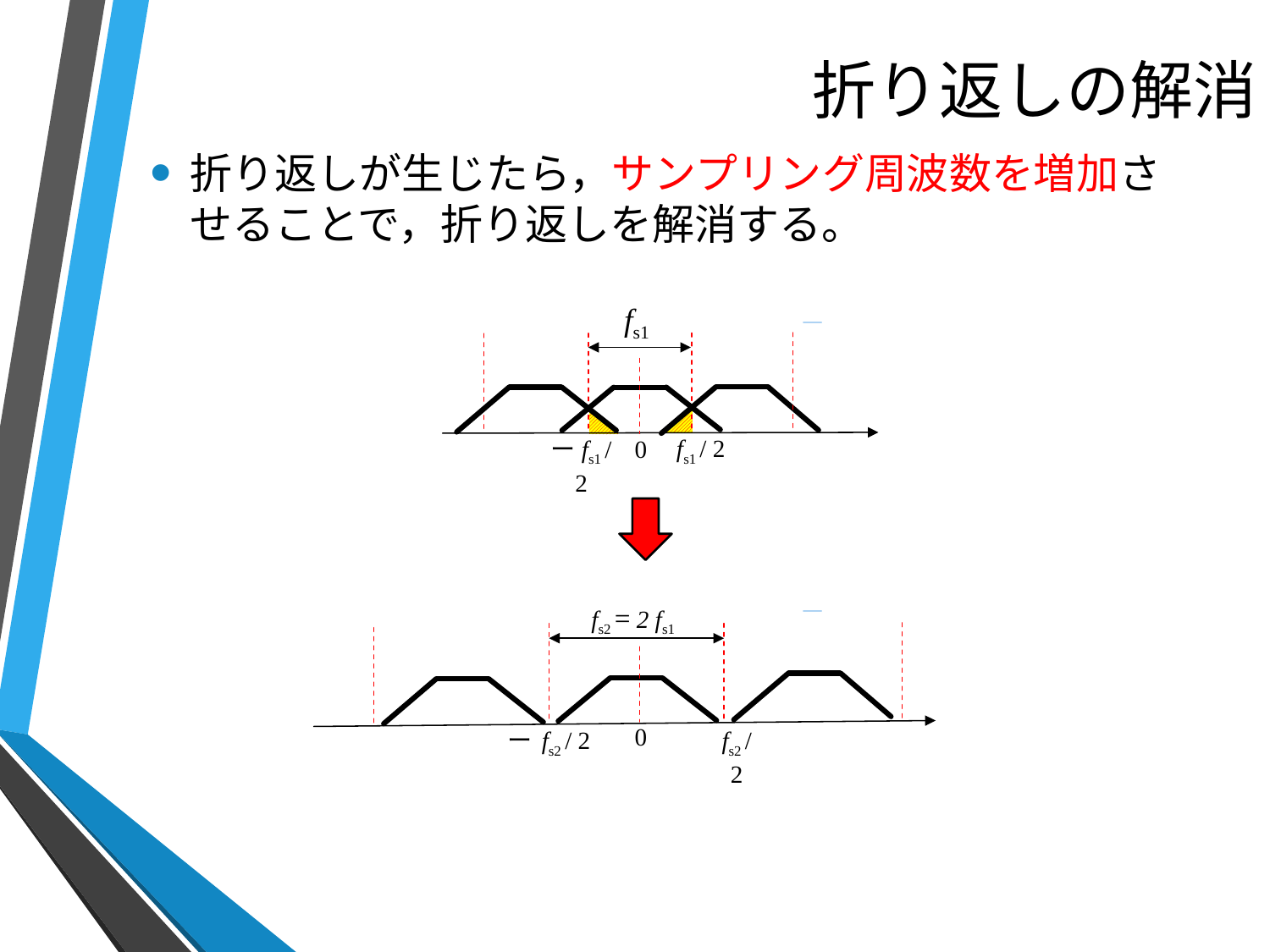

# 折り返しの解消
折り返しが生じたら，サンプリング周波数を増加させることで，折り返しを解消する。

fs1
fs1 / 2
0
ーfs1 / 2

fs2 = 2 fs1
0
ー fs2 / 2
fs2 / 2